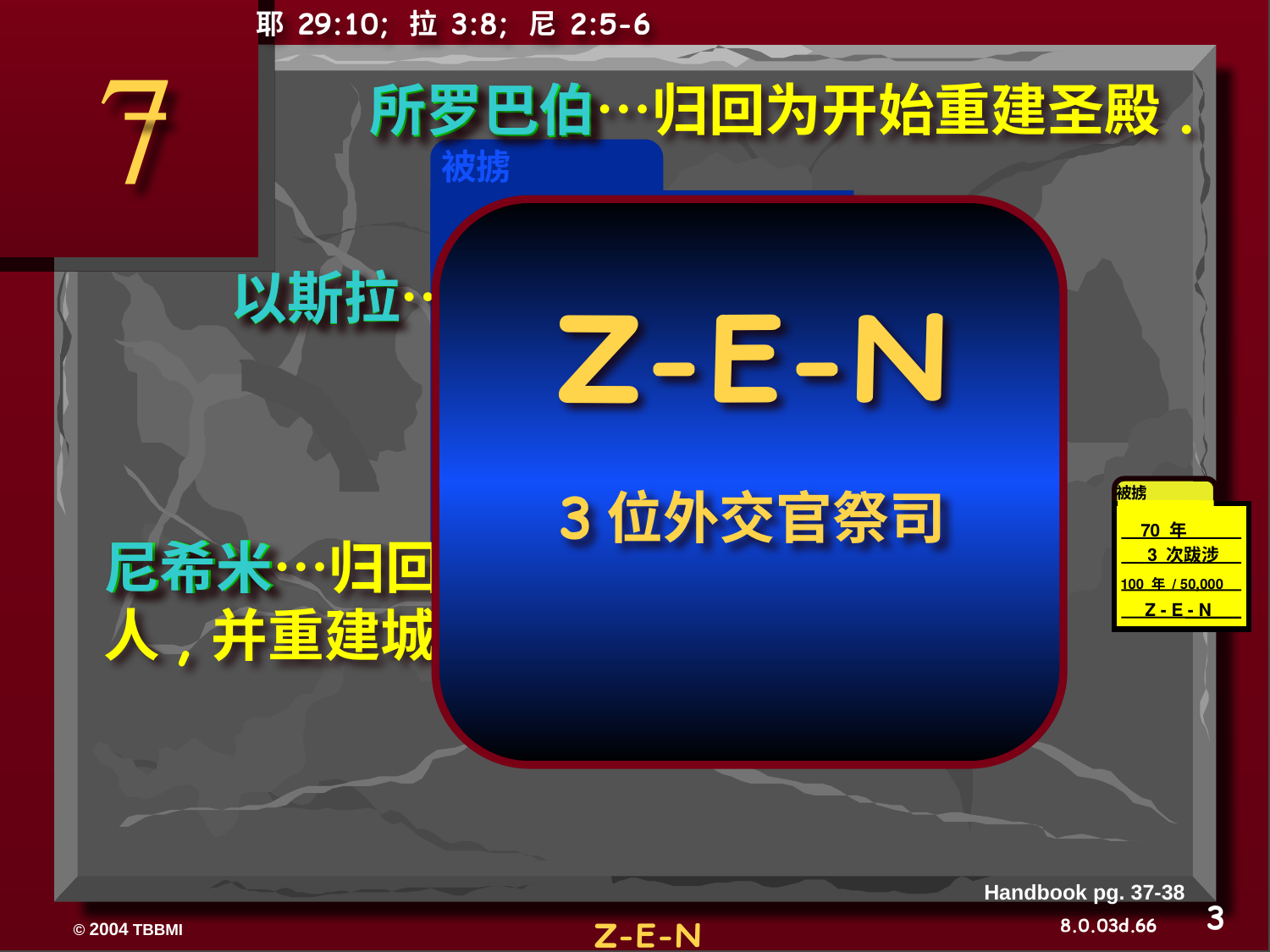

耶 29:10; 拉 3:8; 尼 2:5-6

7
所罗巴伯…归回为开始重建圣殿.
所罗巴伯

被掳

Z-E-N
3位外交官祭司
70 年
以斯拉…归回为教导神的律法.
以斯拉

3  次跋涉

100 年 / 50,000

Z - E - N
被掳

70 年
3 次跋涉

100 年 / 50,000

Z - E - N

尼希米…归回为旧约伟大领导人,并重建城门与城墙.
尼希米

Handbook pg. 37-38
3

66
Z-E-N